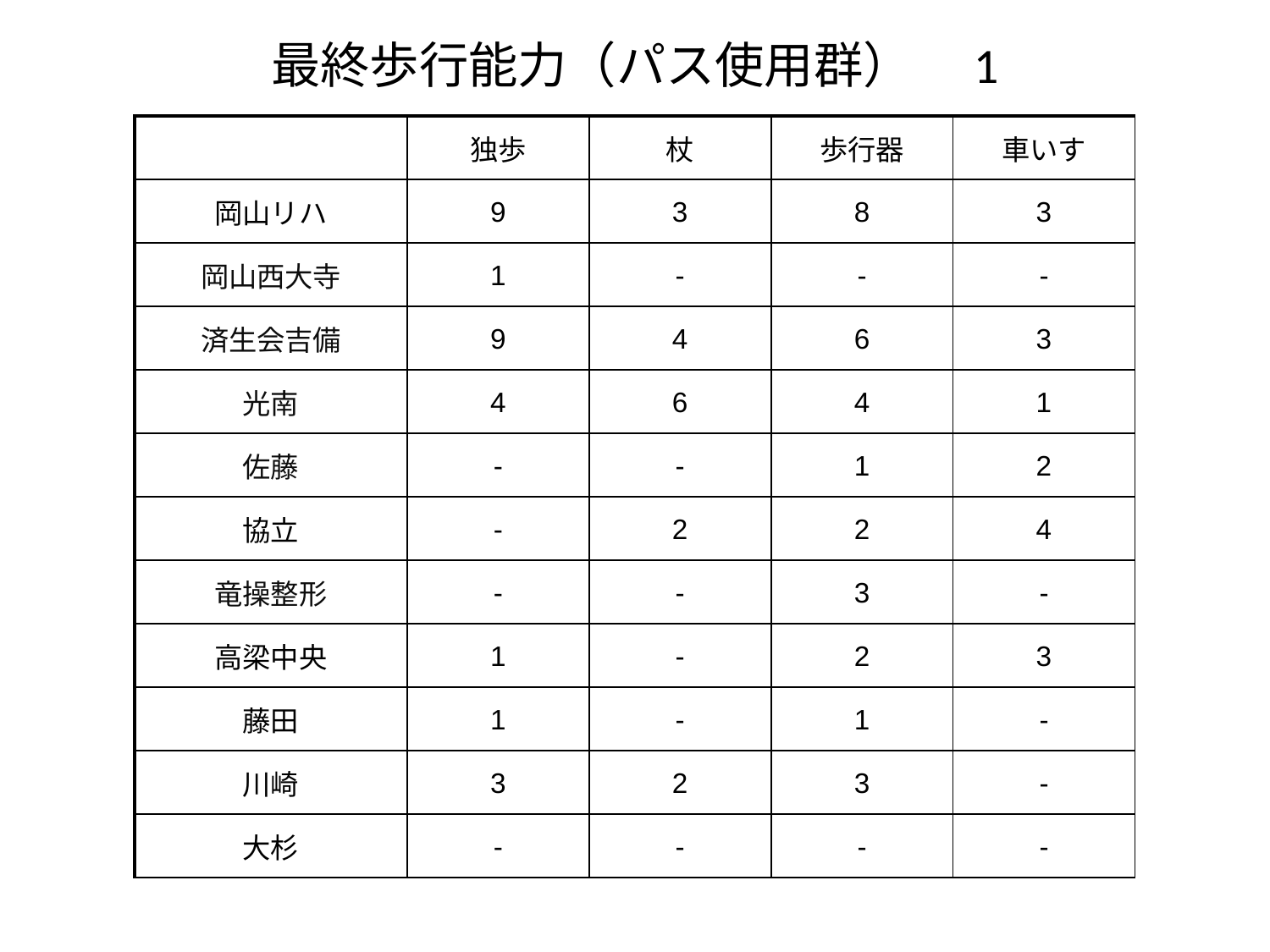

最終歩行能力（パス使用群）　1
|  | 独歩 | 杖 | 歩行器 | 車いす |
| --- | --- | --- | --- | --- |
| 岡山リハ | 9 | 3 | 8 | 3 |
| 岡山西大寺 | 1 | - | - | - |
| 済生会吉備 | 9 | 4 | 6 | 3 |
| 光南 | 4 | 6 | 4 | 1 |
| 佐藤 | - | - | 1 | 2 |
| 協立 | - | 2 | 2 | 4 |
| 竜操整形 | - | - | 3 | - |
| 高梁中央 | 1 | - | 2 | 3 |
| 藤田 | 1 | - | 1 | - |
| 川崎 | 3 | 2 | 3 | - |
| 大杉 | - | - | - | - |